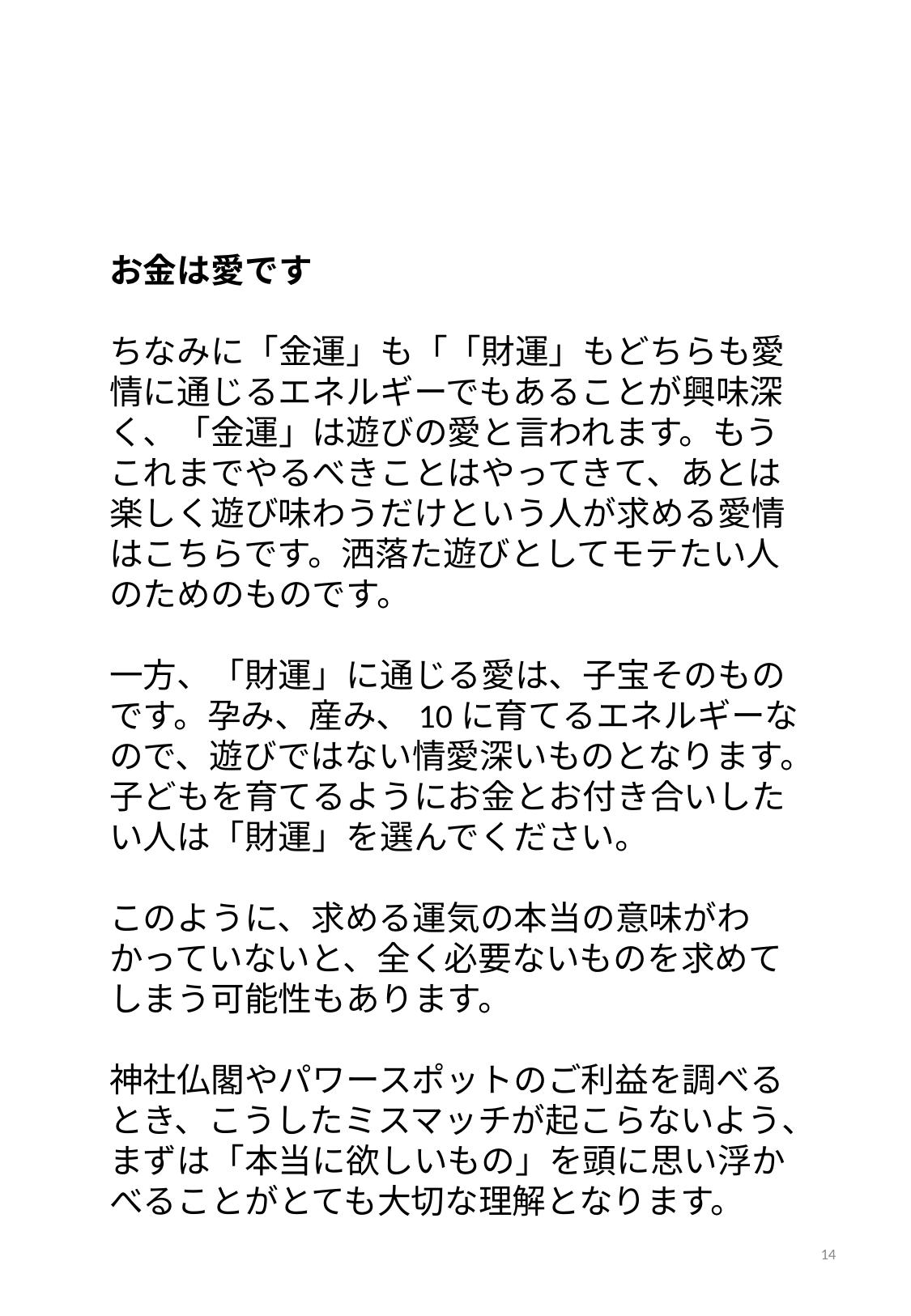

お金は愛です

ちなみに「金運」も「「財運」もどちらも愛情に通じるエネルギーでもあることが興味深く、「金運」は遊びの愛と言われます。もうこれまでやるべきことはやってきて、あとは楽しく遊び味わうだけという人が求める愛情はこちらです。洒落た遊びとしてモテたい人のためのものです。

一方、「財運」に通じる愛は、子宝そのものです。孕み、産み、10に育てるエネルギーなので、遊びではない情愛深いものとなります。子どもを育てるようにお金とお付き合いしたい人は「財運」を選んでください。

このように、求める運気の本当の意味がわかっていないと、全く必要ないものを求めてしまう可能性もあります。

神社仏閣やパワースポットのご利益を調べるとき、こうしたミスマッチが起こらないよう、まずは「本当に欲しいもの」を頭に思い浮かべることがとても大切な理解となります。
14